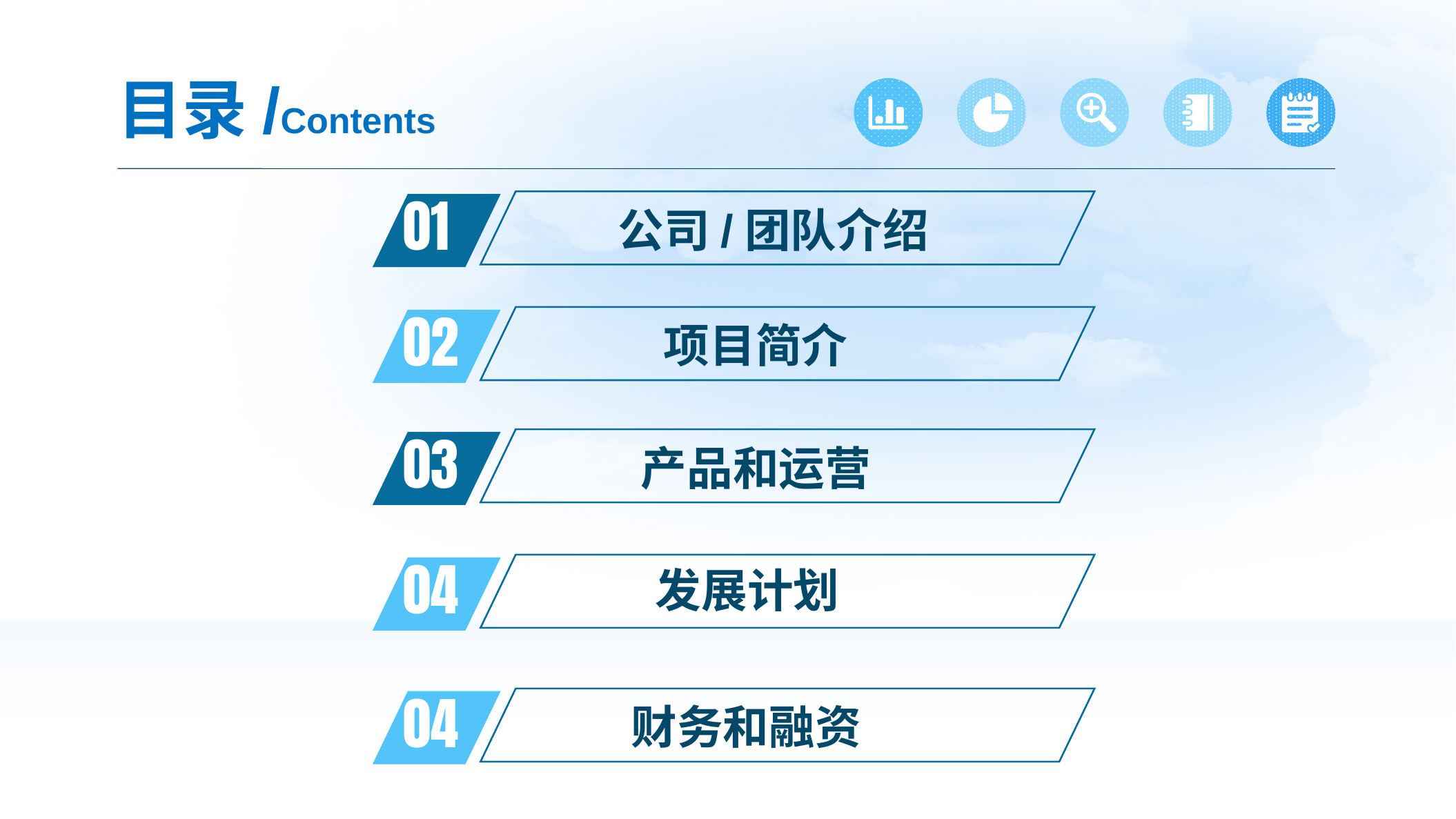

目录/Contents

01

公司/团队介绍
02

项目简介
03

产品和运营
04

发展计划
04

财务和融资